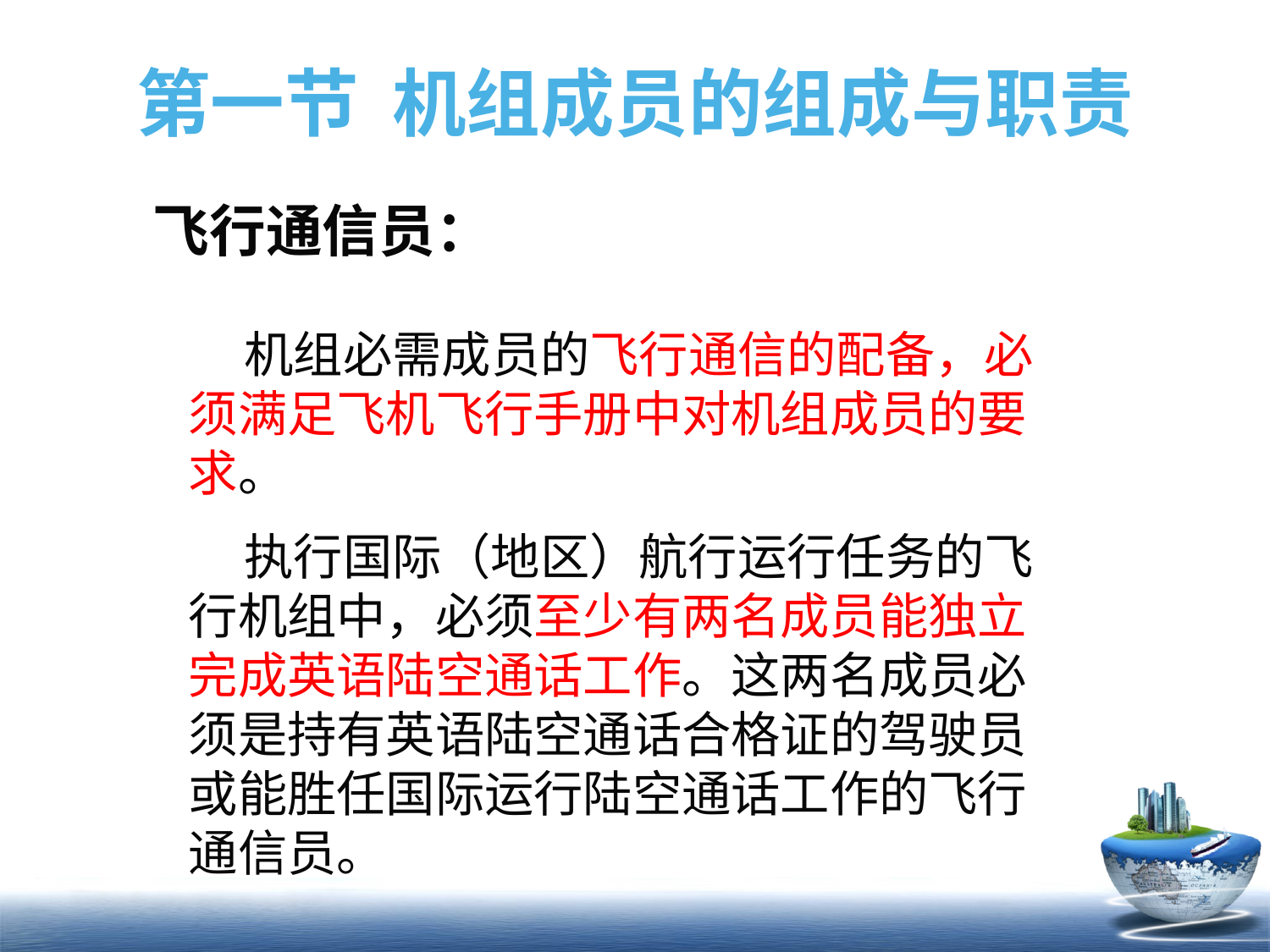

# 第一节  机组成员的组成与职责
飞行通信员：
    机组必需成员的飞行通信的配备，必须满足飞机飞行手册中对机组成员的要求。
    执行国际（地区）航行运行任务的飞行机组中，必须至少有两名成员能独立完成英语陆空通话工作。这两名成员必须是持有英语陆空通话合格证的驾驶员或能胜任国际运行陆空通话工作的飞行通信员。